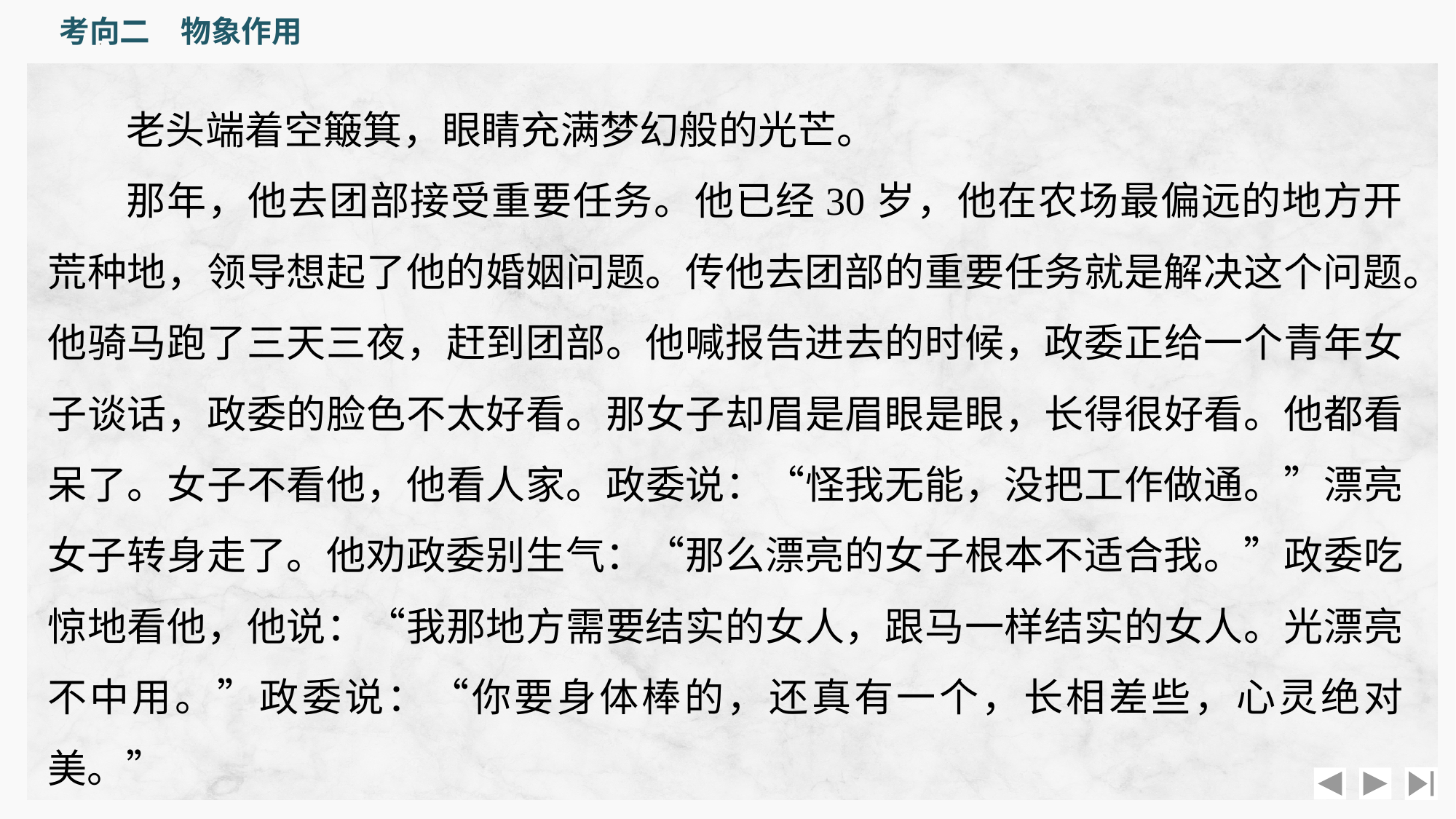

老头端着空簸箕，眼睛充满梦幻般的光芒。
那年，他去团部接受重要任务。他已经30岁，他在农场最偏远的地方开荒种地，领导想起了他的婚姻问题。传他去团部的重要任务就是解决这个问题。他骑马跑了三天三夜，赶到团部。他喊报告进去的时候，政委正给一个青年女子谈话，政委的脸色不太好看。那女子却眉是眉眼是眼，长得很好看。他都看呆了。女子不看他，他看人家。政委说：“怪我无能，没把工作做通。”漂亮女子转身走了。他劝政委别生气：“那么漂亮的女子根本不适合我。”政委吃惊地看他，他说：“我那地方需要结实的女人，跟马一样结实的女人。光漂亮不中用。”政委说：“你要身体棒的，还真有一个，长相差些，心灵绝对美。”